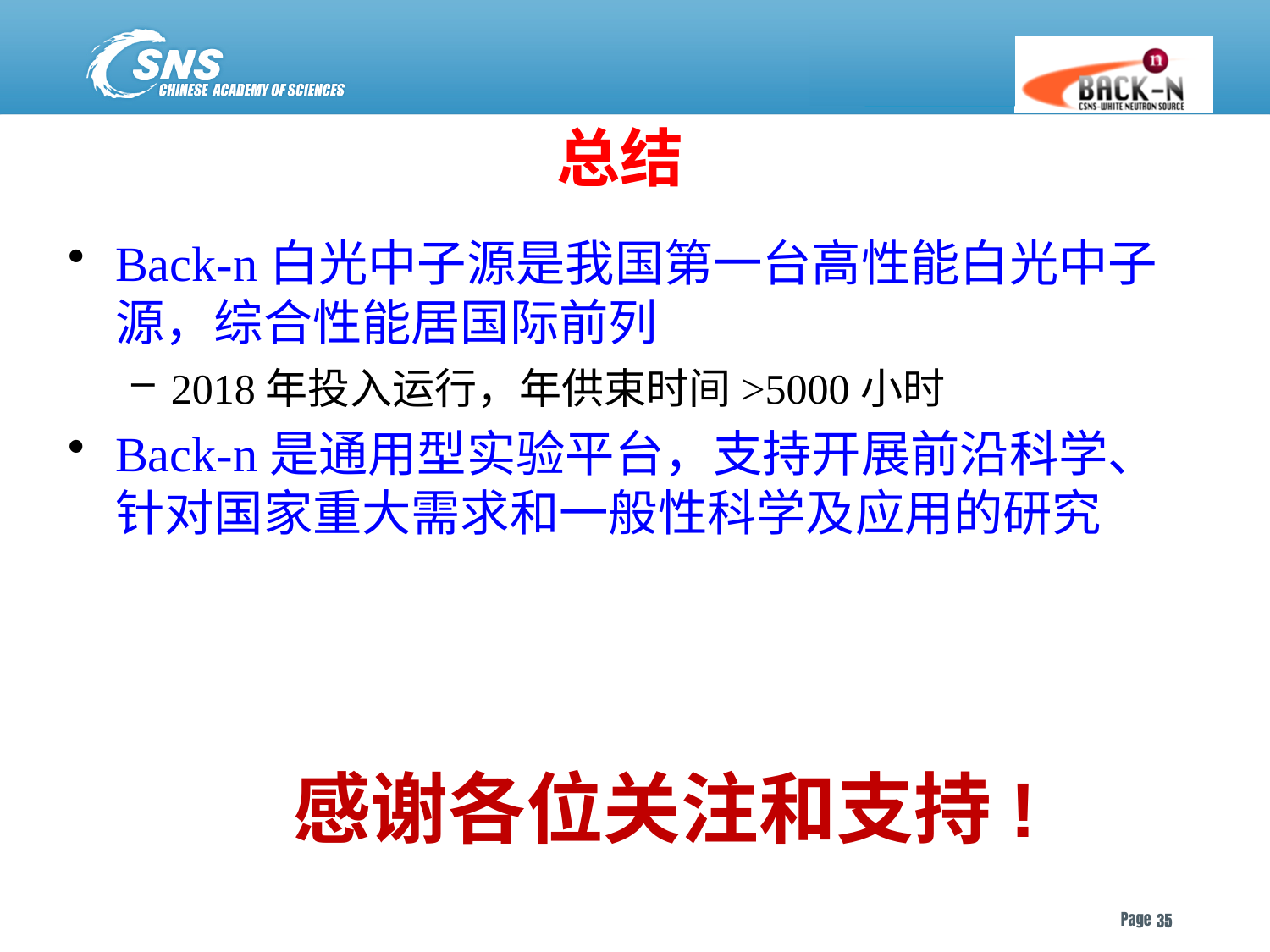

# 总结
Back-n白光中子源是我国第一台高性能白光中子源，综合性能居国际前列
2018年投入运行，年供束时间>5000小时
Back-n是通用型实验平台，支持开展前沿科学、针对国家重大需求和一般性科学及应用的研究
感谢各位关注和支持!
35